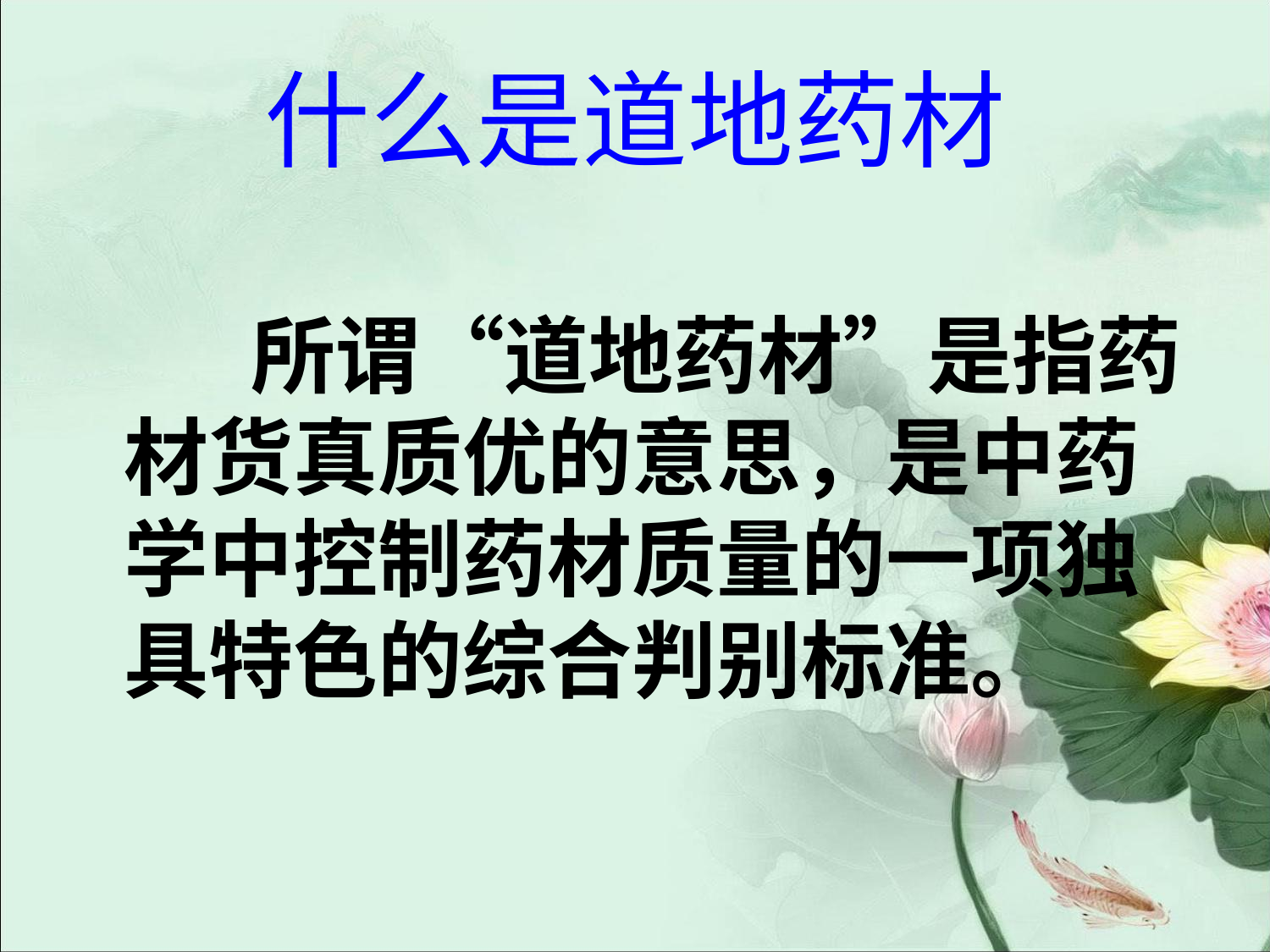

# 什么是道地药材
        所谓“道地药材”是指药材货真质优的意思，是中药学中控制药材质量的一项独具特色的综合判别标准。